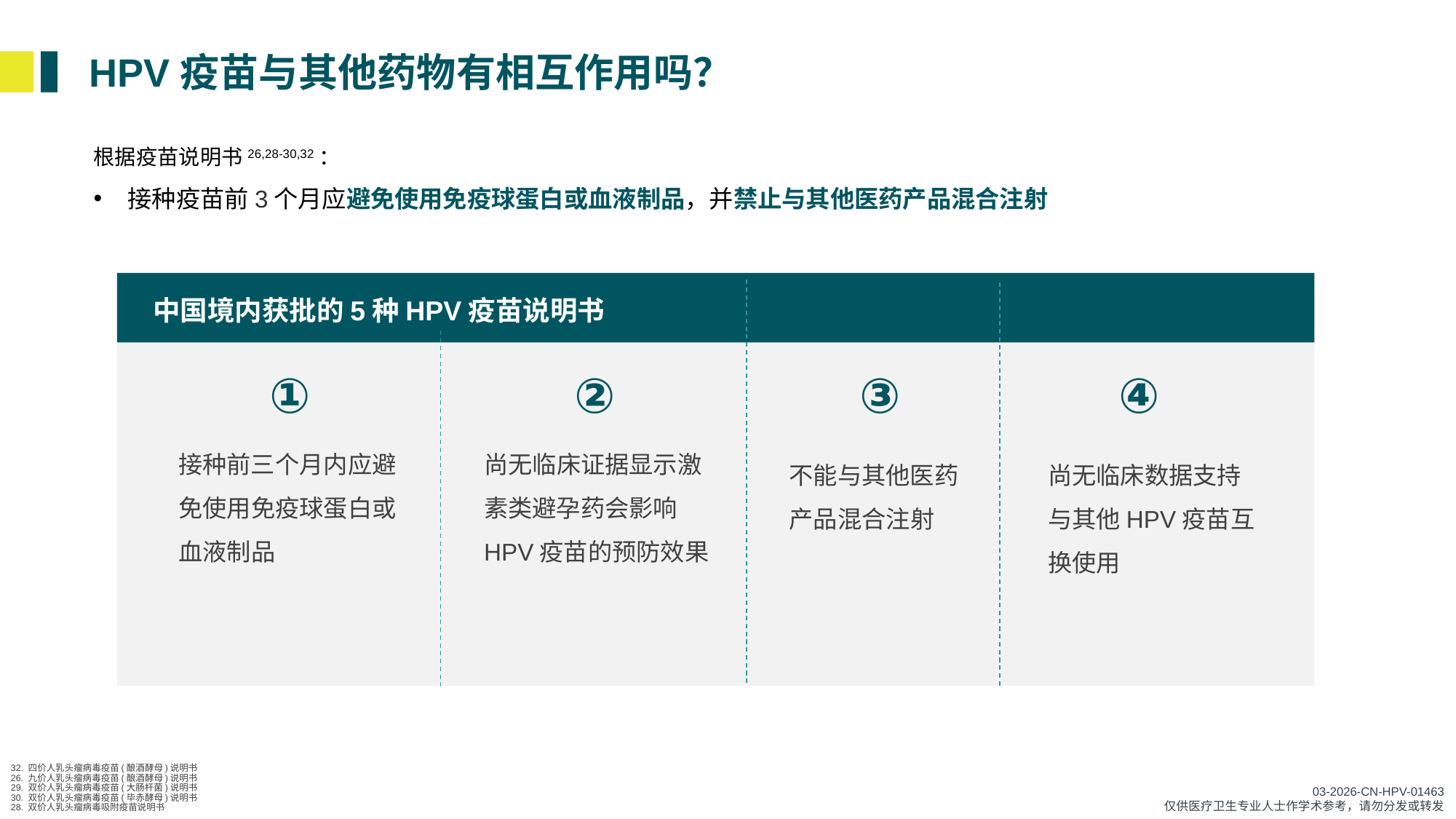

HPV疫苗与其他药物有相互作用吗？
根据疫苗说明书26,28-30,32：
接种疫苗前3个月应避免使用免疫球蛋白或血液制品，并禁止与其他医药产品混合注射

中国境内获批的5种HPV疫苗说明书

①
②
③
④
尚无临床证据显示激素类避孕药会影响HPV疫苗的预防效果
接种前三个月内应避免使用免疫球蛋白或血液制品
不能与其他医药产品混合注射
尚无临床数据支持与其他HPV疫苗互换使用
32. 四价人乳头瘤病毒疫苗(酿酒酵母)说明书
26. 九价人乳头瘤病毒疫苗(酿酒酵母)说明书
29. 双价人乳头瘤病毒疫苗(大肠杆菌)说明书
30. 双价人乳头瘤病毒疫苗(毕赤酵母)说明书
28. 双价人乳头瘤病毒吸附疫苗说明书